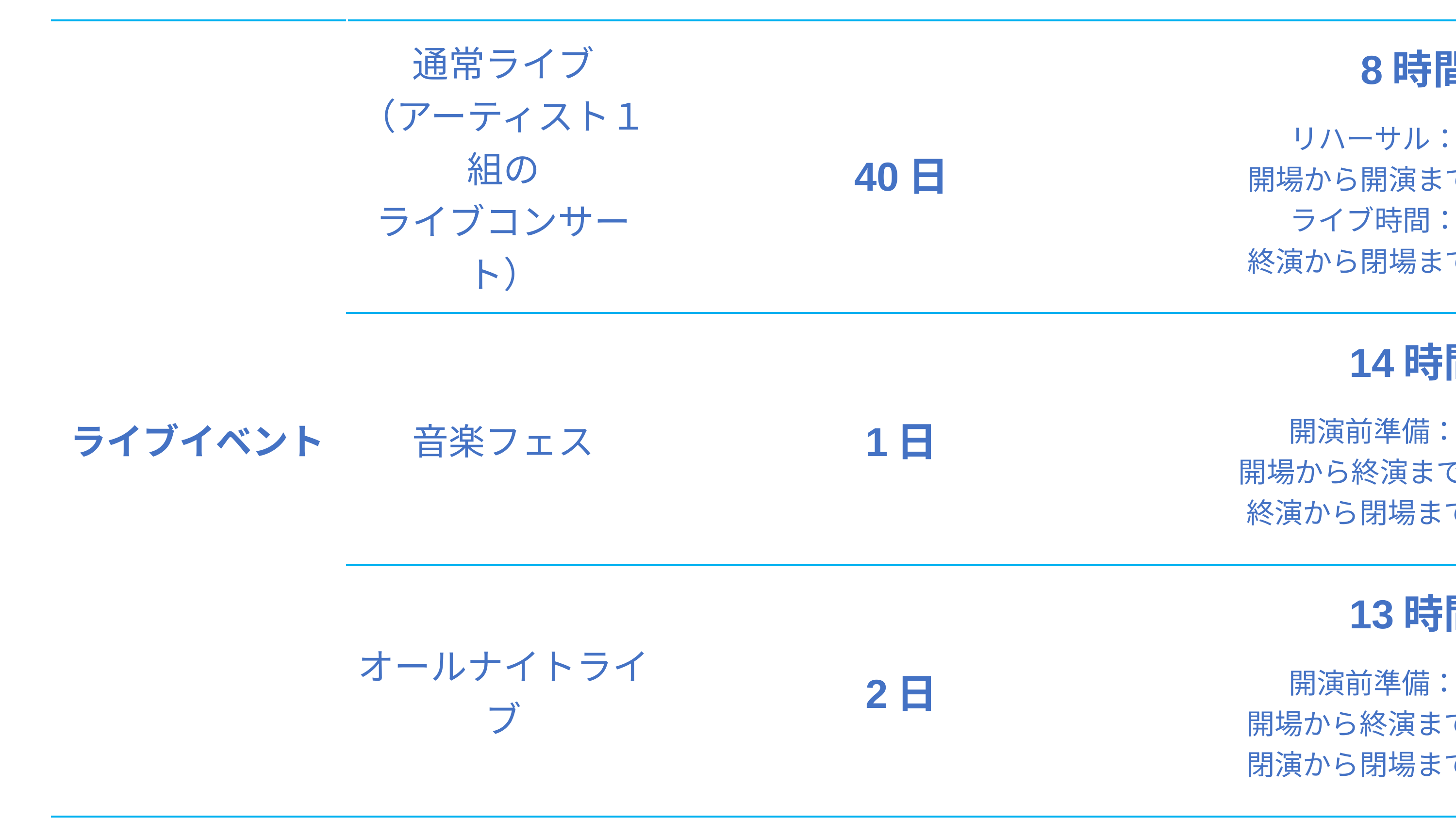

日数
時間／日
照明稼働
時間

| 野球の試合 |  | 79日 公式戦試合数は64試合（64日） オープン戦10試合（10日） クライマックスシリーズ３試合（３日） 日本シリーズ２試合（２日） | ８時間 試合前の練習等の使用時間：２時間 開場から試合開始まで：２時間 試合時間：３時間 試合終了から閉場まで：１時間 | 632時間 |
| --- | --- | --- | --- | --- |
|  | 通常ライブ （アーティスト１組の ライブコンサート） | 40日 | 8時間 リハーサル：２時間 開場から開演まで：２時間 ライブ時間：３時間 終演から閉場まで：１時間 | 320時間 |
| ライブイベント | 音楽フェス | 1日 | 14時間 開演前準備：2時間 開場から終演まで：10時間 終演から閉場まで：2時間 | 14時間 |
|  | オールナイトライブ | 2日 | 13時間 開演前準備：2時間 開場から終演まで：9時間 閉演から閉場まで：2時間 | 26時間 |
| 展示会 |  | 7日 | 12時間 開場前準備：2時間 開場から終了まで：8時間 終了から閉場まで：2時間 | 84時間 |
| イベント準備 |  | 58日 29イベントを前日1日で準備 イベントの次の日1日で撤収 | 24時間 バイトを使って1日で撤収 | 1,392時間 |
照明稼働時間合計 2,468時間